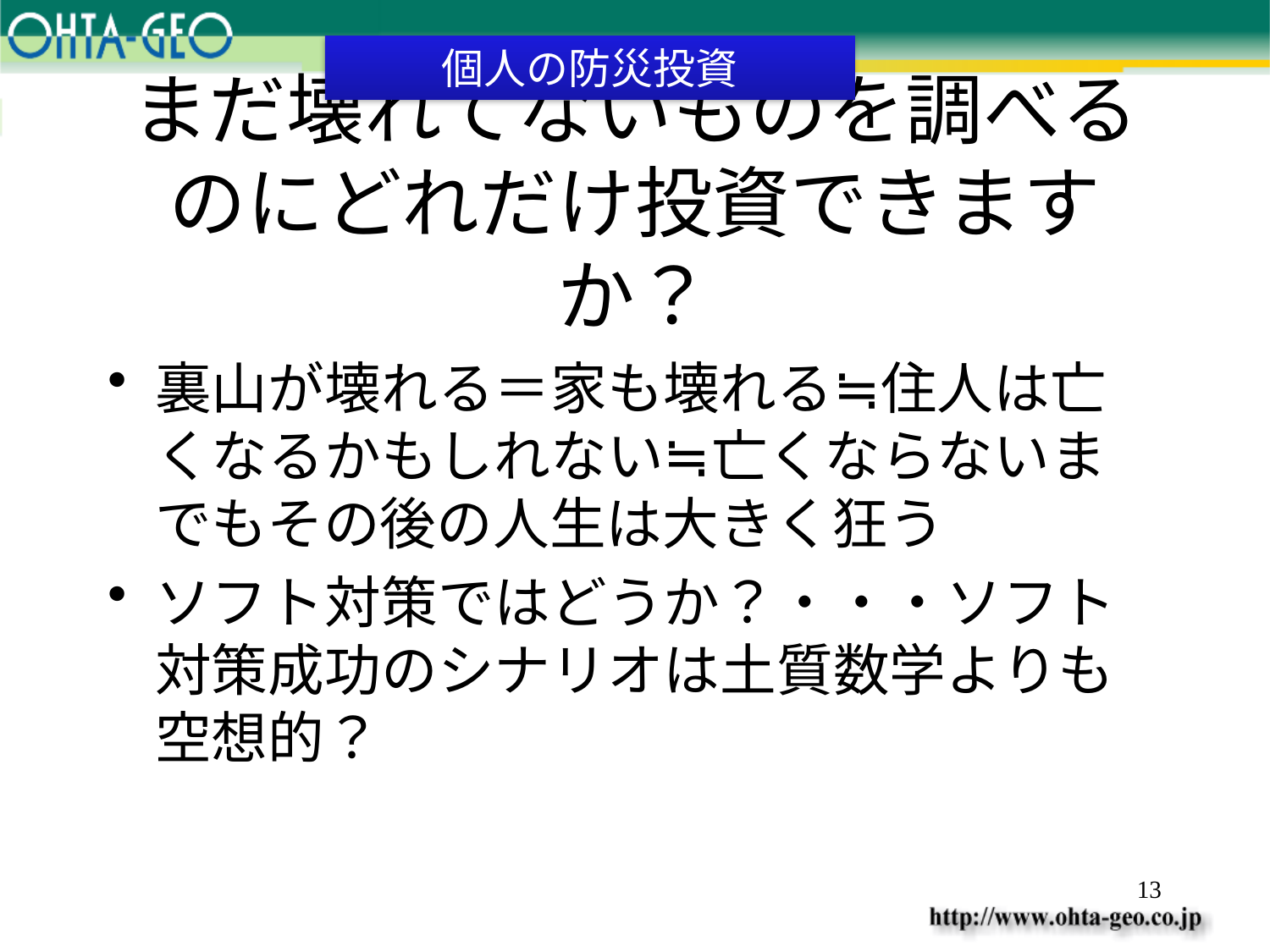

個人の防災投資
# まだ壊れてないものを調べるのにどれだけ投資できますか？
裏山が壊れる＝家も壊れる≒住人は亡くなるかもしれない≒亡くならないまでもその後の人生は大きく狂う
ソフト対策ではどうか？・・・ソフト対策成功のシナリオは土質数学よりも空想的？
13